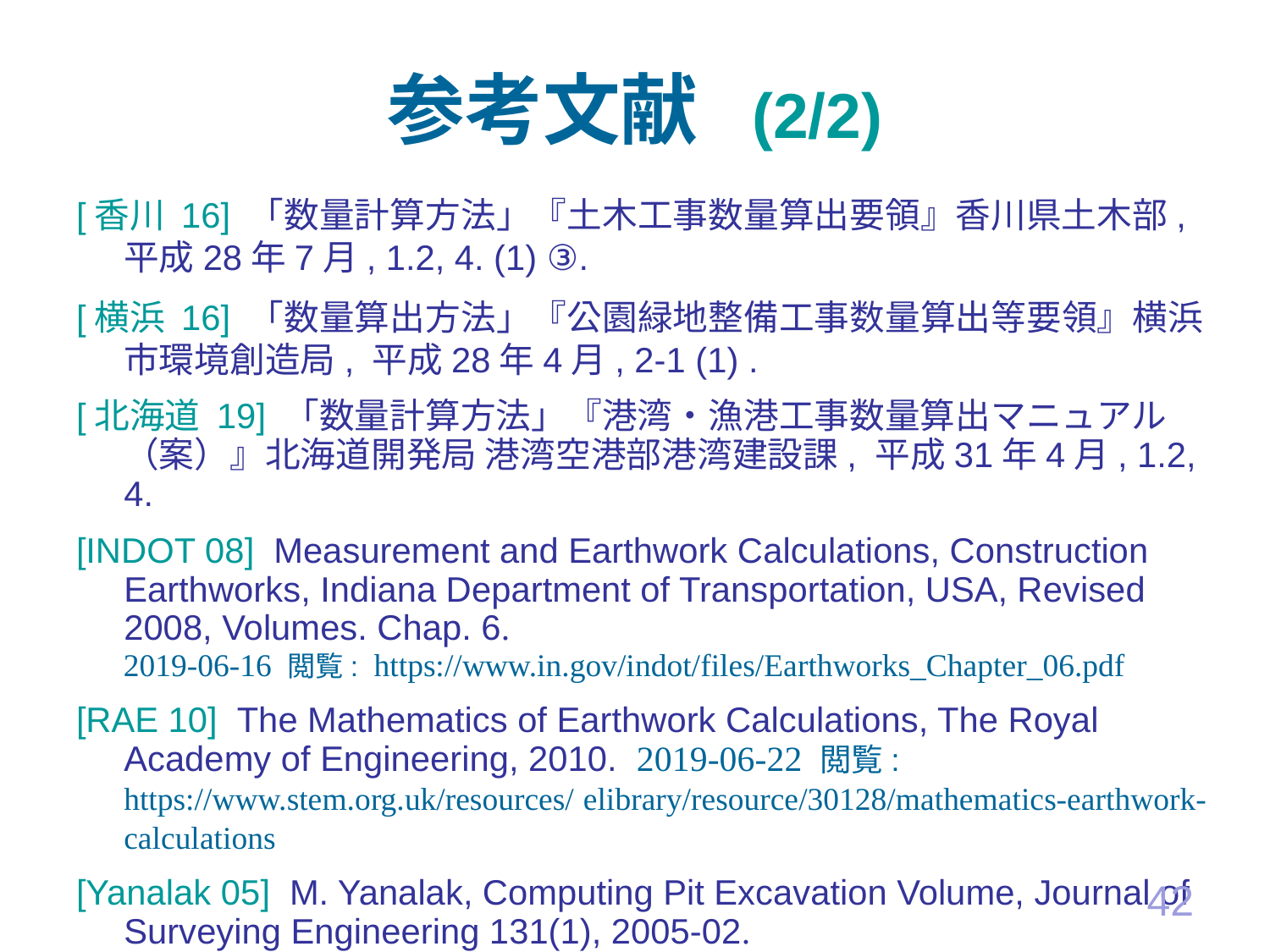

# 参考文献  (2/2)
[香川 16] 「数量計算方法」『土木工事数量算出要領』香川県土木部, 平成28年7月, 1.2, 4. (1) ③.
[横浜 16] 「数量算出方法」『公園緑地整備工事数量算出等要領』横浜市環境創造局, 平成28年4月, 2-1 (1) .
[北海道 19] 「数量計算方法」『港湾・漁港工事数量算出マニュアル（案）』北海道開発局 港湾空港部港湾建設課, 平成31年4月, 1.2, 4.
[INDOT 08]  Measurement and Earthwork Calculations, Construction Earthworks, Indiana Department of Transportation, USA, Revised 2008, Volumes. Chap. 6.
2019-06-16 閲覧:  https://www.in.gov/indot/files/Earthworks_Chapter_06.pdf
[RAE 10]  The Mathematics of Earthwork Calculations, The Royal Academy of Engineering, 2010.  2019-06-22 閲覧:  https://www.stem.org.uk/resources/ elibrary/resource/30128/mathematics-earthwork-calculations
[Yanalak 05]  M. Yanalak, Computing Pit Excavation Volume, Journal of Surveying Engineering 131(1), 2005-02.
  2019-06-16 閲覧:  https://www.in.gov/indot/files/Earthworks_Chapter_06.pdf

42